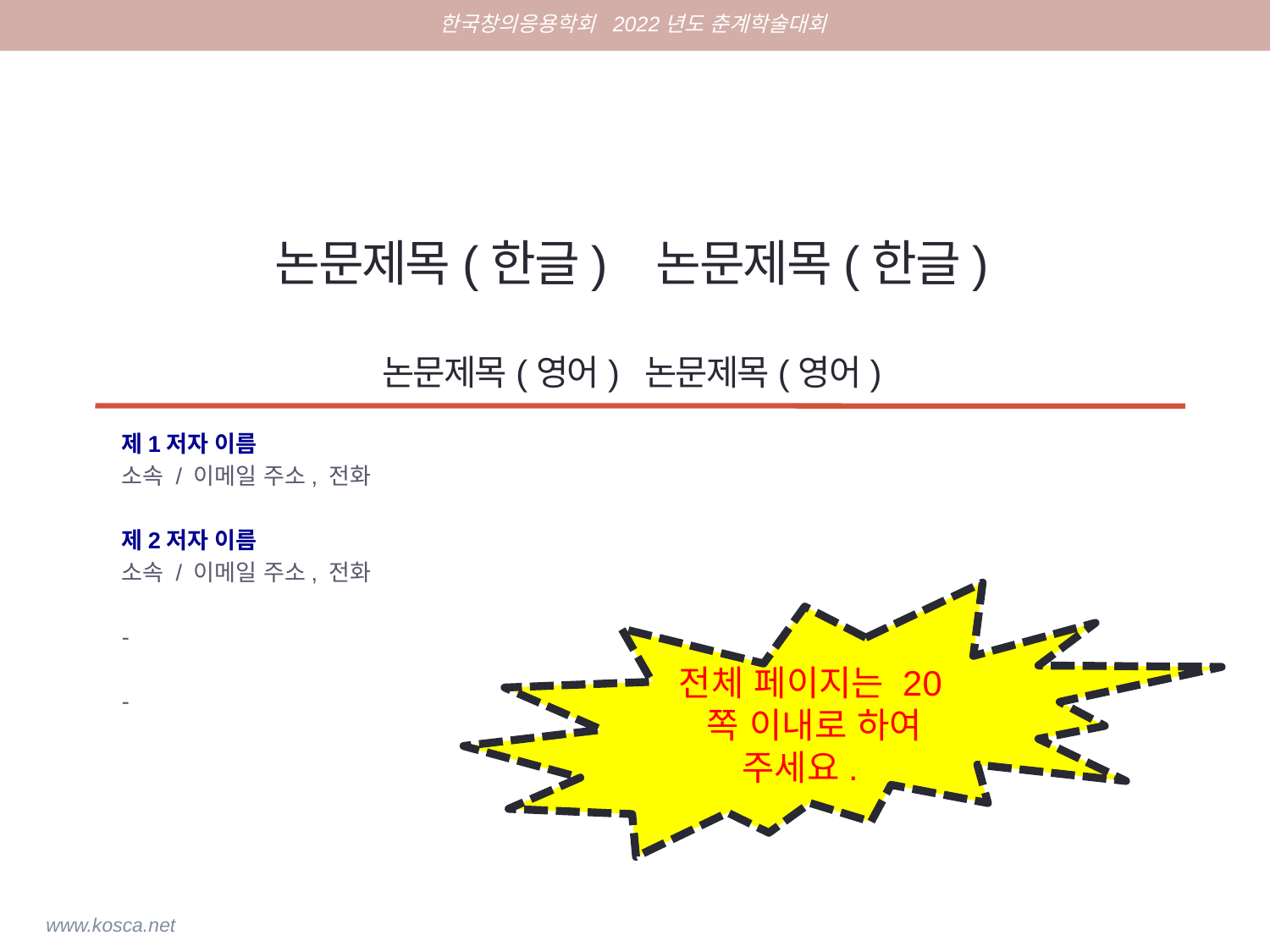

# 논문제목(한글)   논문제목(한글) 논문제목(영어)  논문제목(영어)
제1저자 이름
소속 / 이메일 주소, 전화

제2저자 이름
소속 / 이메일 주소, 전화

-

-

전체 페이지는 20쪽 이내로 하여 주세요.